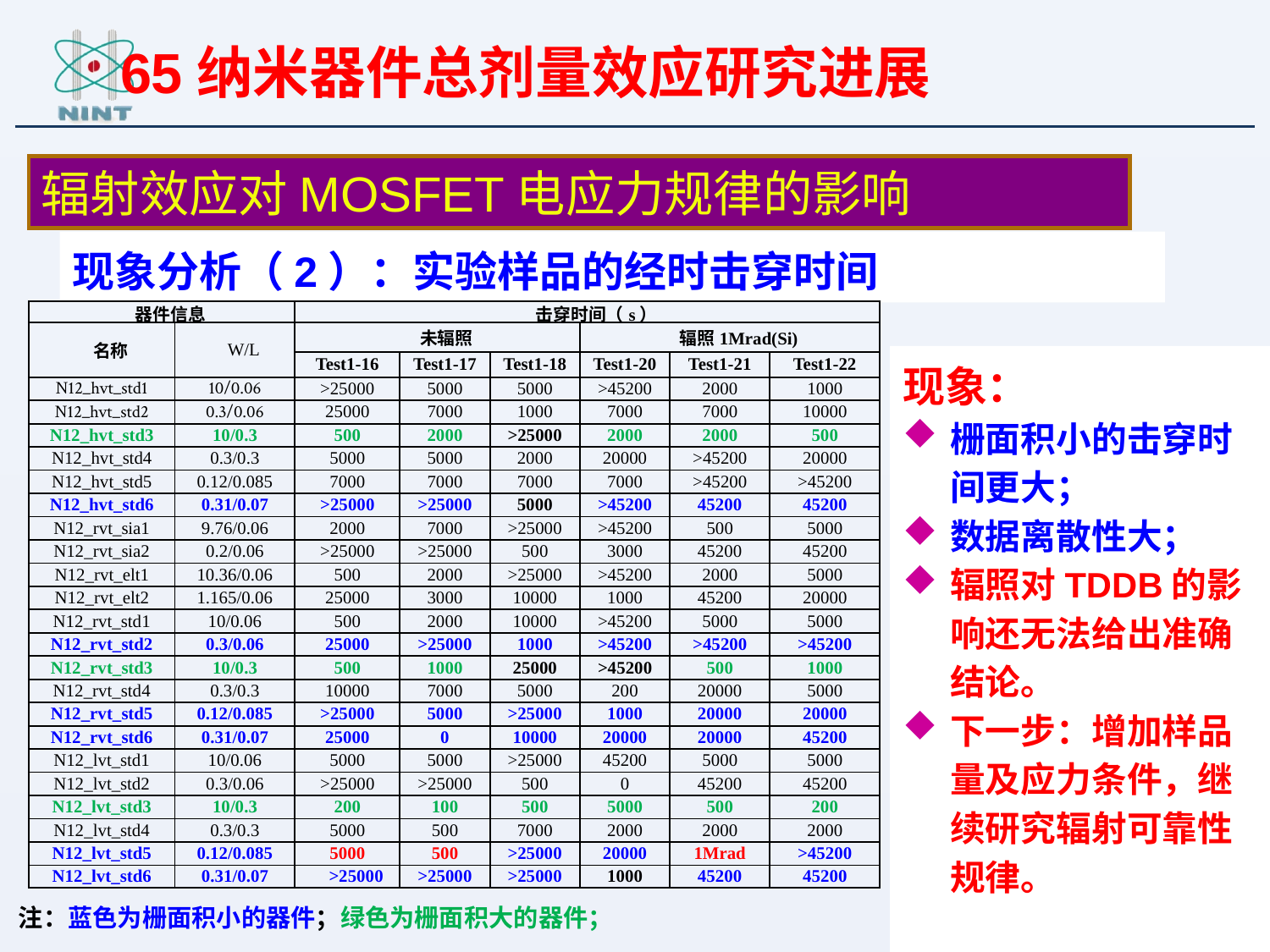

65纳米器件总剂量效应研究进展

辐射效应对MOSFET电应力规律的影响
现象分析（2）：实验样品的经时击穿时间
| 器件信息 |  | 击穿时间（s） |  |  |  |  |  |
| --- | --- | --- | --- | --- | --- | --- | --- |
| 名称 | W/L | 未辐照 |  |  | 辐照1Mrad(Si) |  |  |
|  |  | Test1-16 | Test1-17 | Test1-18 | Test1-20 | Test1-21 | Test1-22 |
| N12\_hvt\_std1 | 10/0.06 | >25000 | 5000 | 5000 | >45200 | 2000 | 1000 |
| N12\_hvt\_std2 | 0.3/0.06 | 25000 | 7000 | 1000 | 7000 | 7000 | 10000 |
| N12\_hvt\_std3 | 10/0.3 | 500 | 2000 | >25000 | 2000 | 2000 | 500 |
| N12\_hvt\_std4 | 0.3/0.3 | 5000 | 5000 | 2000 | 20000 | >45200 | 20000 |
| N12\_hvt\_std5 | 0.12/0.085 | 7000 | 7000 | 7000 | 7000 | >45200 | >45200 |
| N12\_hvt\_std6 | 0.31/0.07 | >25000 | >25000 | 5000 | >45200 | 45200 | 45200 |
| N12\_rvt\_sia1 | 9.76/0.06 | 2000 | 7000 | >25000 | >45200 | 500 | 5000 |
| N12\_rvt\_sia2 | 0.2/0.06 | >25000 | >25000 | 500 | 3000 | 45200 | 45200 |
| N12\_rvt\_elt1 | 10.36/0.06 | 500 | 2000 | >25000 | >45200 | 2000 | 5000 |
| N12\_rvt\_elt2 | 1.165/0.06 | 25000 | 3000 | 10000 | 1000 | 45200 | 20000 |
| N12\_rvt\_std1 | 10/0.06 | 500 | 2000 | 10000 | >45200 | 5000 | 5000 |
| N12\_rvt\_std2 | 0.3/0.06 | 25000 | >25000 | 1000 | >45200 | >45200 | >45200 |
| N12\_rvt\_std3 | 10/0.3 | 500 | 1000 | 25000 | >45200 | 500 | 1000 |
| N12\_rvt\_std4 | 0.3/0.3 | 10000 | 7000 | 5000 | 200 | 20000 | 5000 |
| N12\_rvt\_std5 | 0.12/0.085 | >25000 | 5000 | >25000 | 1000 | 20000 | 20000 |
| N12\_rvt\_std6 | 0.31/0.07 | 25000 | 0 | 10000 | 20000 | 20000 | 45200 |
| N12\_lvt\_std1 | 10/0.06 | 5000 | 5000 | >25000 | 45200 | 5000 | 5000 |
| N12\_lvt\_std2 | 0.3/0.06 | >25000 | >25000 | 500 | 0 | 45200 | 45200 |
| N12\_lvt\_std3 | 10/0.3 | 200 | 100 | 500 | 5000 | 500 | 200 |
| N12\_lvt\_std4 | 0.3/0.3 | 5000 | 500 | 7000 | 2000 | 2000 | 2000 |
| N12\_lvt\_std5 | 0.12/0.085 | 5000 | 500 | >25000 | 20000 | 1Mrad | >45200 |
| N12\_lvt\_std6 | 0.31/0.07 | >25000 | >25000 | >25000 | 1000 | 45200 | 45200 |
现象：
栅面积小的击穿时间更大；
数据离散性大；
辐照对TDDB的影响还无法给出准确结论。
下一步：增加样品量及应力条件，继续研究辐射可靠性规律。

注：蓝色为栅面积小的器件；绿色为栅面积大的器件；